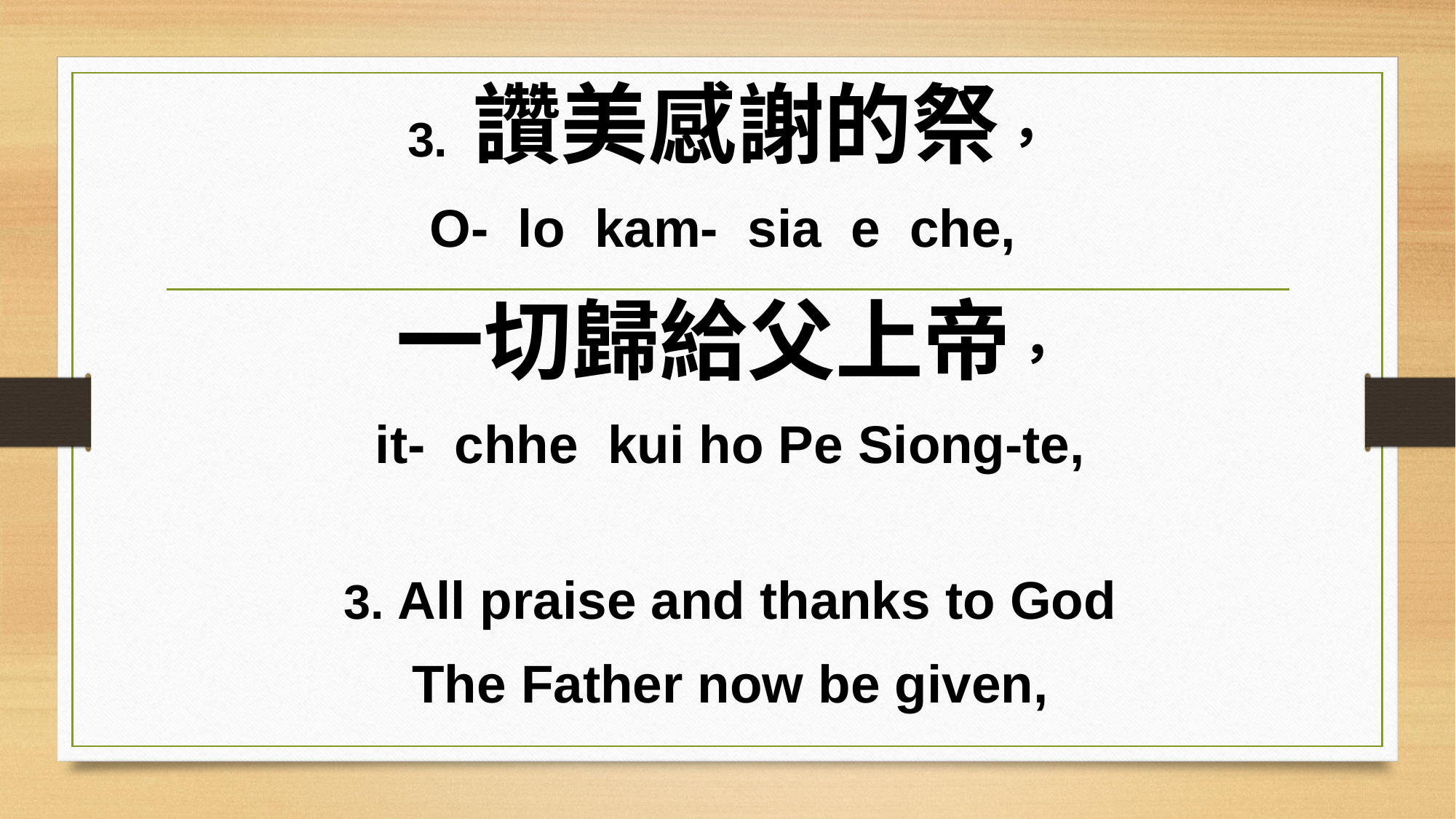

3. 讚美感謝的祭，
O-  lo  kam-  sia  e  che,
一切歸給父上帝，
it-  chhe  kui ho Pe Siong-te,

3. All praise and thanks to God
The Father now be given,